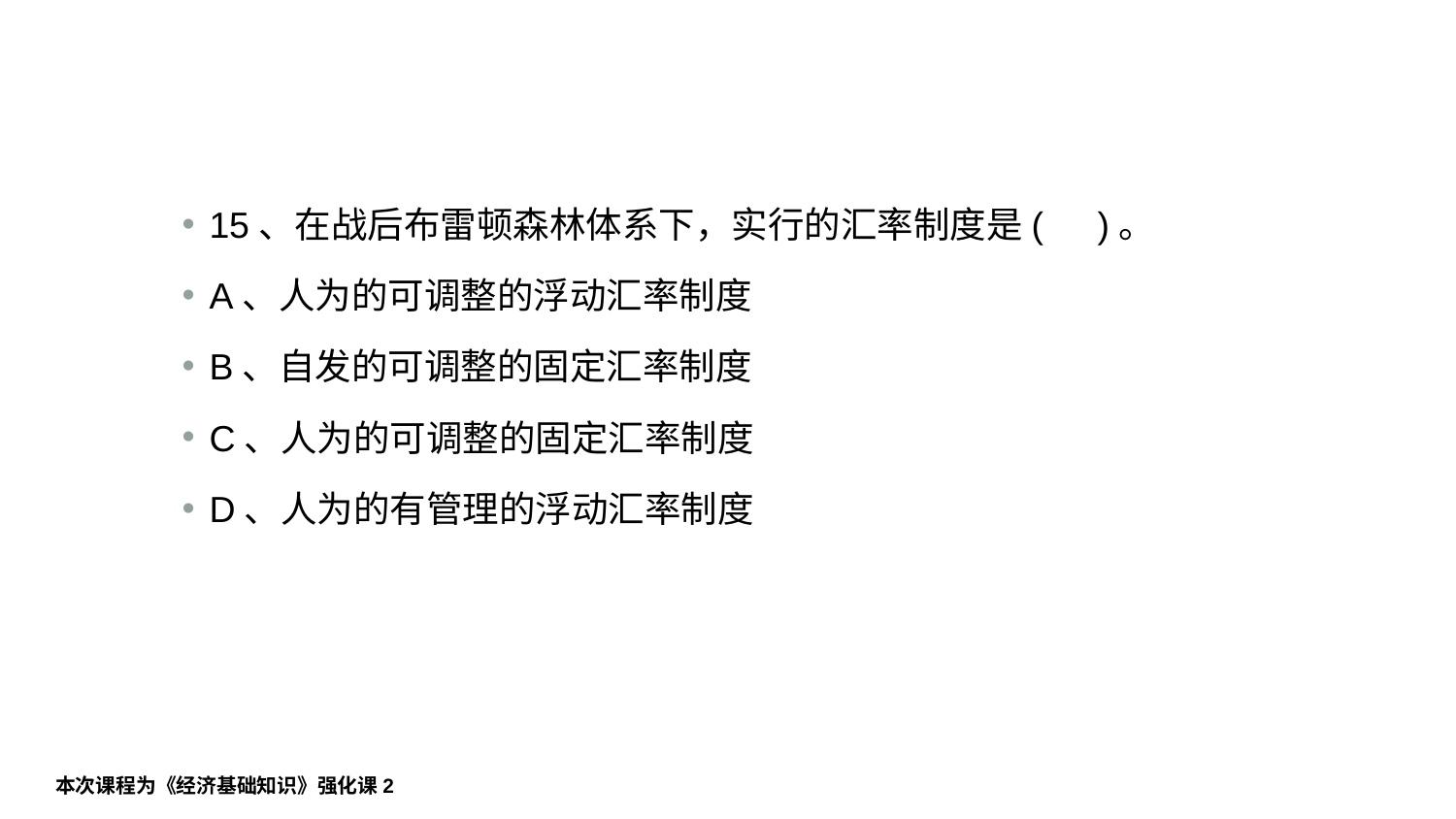

#
15、在战后布雷顿森林体系下，实行的汇率制度是(　)。
A、人为的可调整的浮动汇率制度
B、自发的可调整的固定汇率制度
C、人为的可调整的固定汇率制度
D、人为的有管理的浮动汇率制度